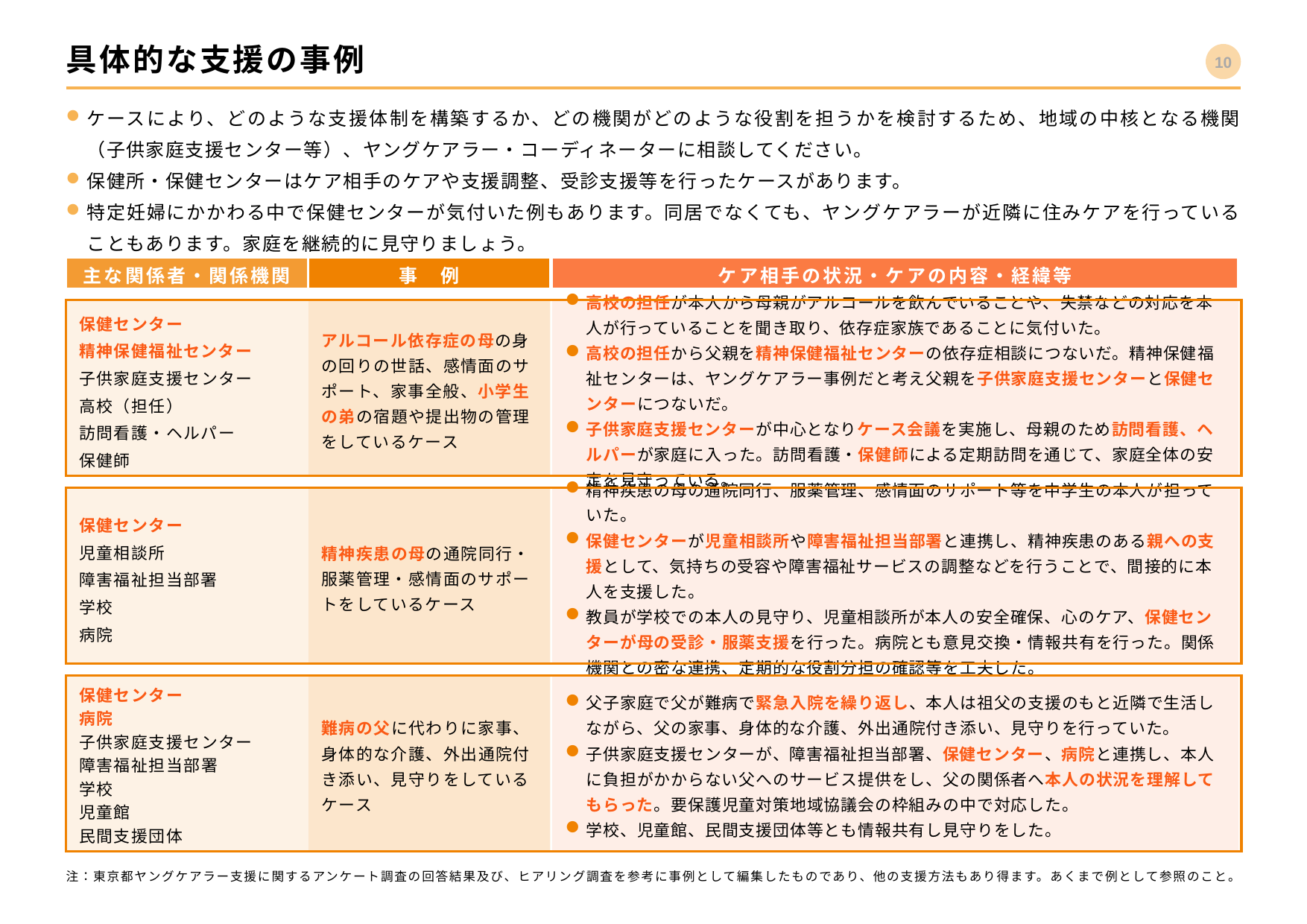

# 具体的な支援の事例
10
ケースにより、どのような支援体制を構築するか、どの機関がどのような役割を担うかを検討するため、地域の中核となる機関（子供家庭支援センター等）、ヤングケアラー・コーディネーターに相談してください。
保健所・保健センターはケア相手のケアや支援調整、受診支援等を行ったケースがあります。
特定妊婦にかかわる中で保健センターが気付いた例もあります。同居でなくても、ヤングケアラーが近隣に住みケアを行っていることもあります。家庭を継続的に見守りましょう。
主な関係者・関係機関
事　例
ケア相手の状況・ケアの内容・経緯等
保健センター
精神保健福祉センター
子供家庭支援センター
高校（担任）
訪問看護・ヘルパー
保健師

アルコール依存症の母の身の回りの世話、感情面のサポート、家事全般、小学生の弟の宿題や提出物の管理をしているケース
高校の担任が本人から母親がアルコールを飲んでいることや、失禁などの対応を本人が行っていることを聞き取り、依存症家族であることに気付いた。
高校の担任から父親を精神保健福祉センターの依存症相談につないだ。精神保健福祉センターは、ヤングケアラー事例だと考え父親を子供家庭支援センターと保健センターにつないだ。
子供家庭支援センターが中心となりケース会議を実施し、母親のため訪問看護、ヘルパーが家庭に入った。訪問看護・保健師による定期訪問を通じて、家庭全体の安定を見守っている。
保健センター
児童相談所
障害福祉担当部署
学校
病院

精神疾患の母の通院同行・服薬管理・感情面のサポートをしているケース
精神疾患の母の通院同行、服薬管理、感情面のサポート等を中学生の本人が担っていた。
保健センターが児童相談所や障害福祉担当部署と連携し、精神疾患のある親への支援として、気持ちの受容や障害福祉サービスの調整などを行うことで、間接的に本人を支援した。
教員が学校での本人の見守り、児童相談所が本人の安全確保、心のケア、保健センターが母の受診・服薬支援を行った。病院とも意見交換・情報共有を行った。関係機関との密な連携、定期的な役割分担の確認等を工夫した。
保健センター
病院
子供家庭支援センター
障害福祉担当部署
学校
児童館
民間支援団体

難病の父に代わりに家事、身体的な介護、外出通院付き添い、見守りをしているケース
父子家庭で父が難病で緊急入院を繰り返し、本人は祖父の支援のもと近隣で生活しながら、父の家事、身体的な介護、外出通院付き添い、見守りを行っていた。
子供家庭支援センターが、障害福祉担当部署、保健センター、病院と連携し、本人に負担がかからない父へのサービス提供をし、父の関係者へ本人の状況を理解してもらった。要保護児童対策地域協議会の枠組みの中で対応した。
学校、児童館、民間支援団体等とも情報共有し見守りをした。
注：東京都ヤングケアラー支援に関するアンケート調査の回答結果及び、ヒアリング調査を参考に事例として編集したものであり、他の支援方法もあり得ます。あくまで例として参照のこと。